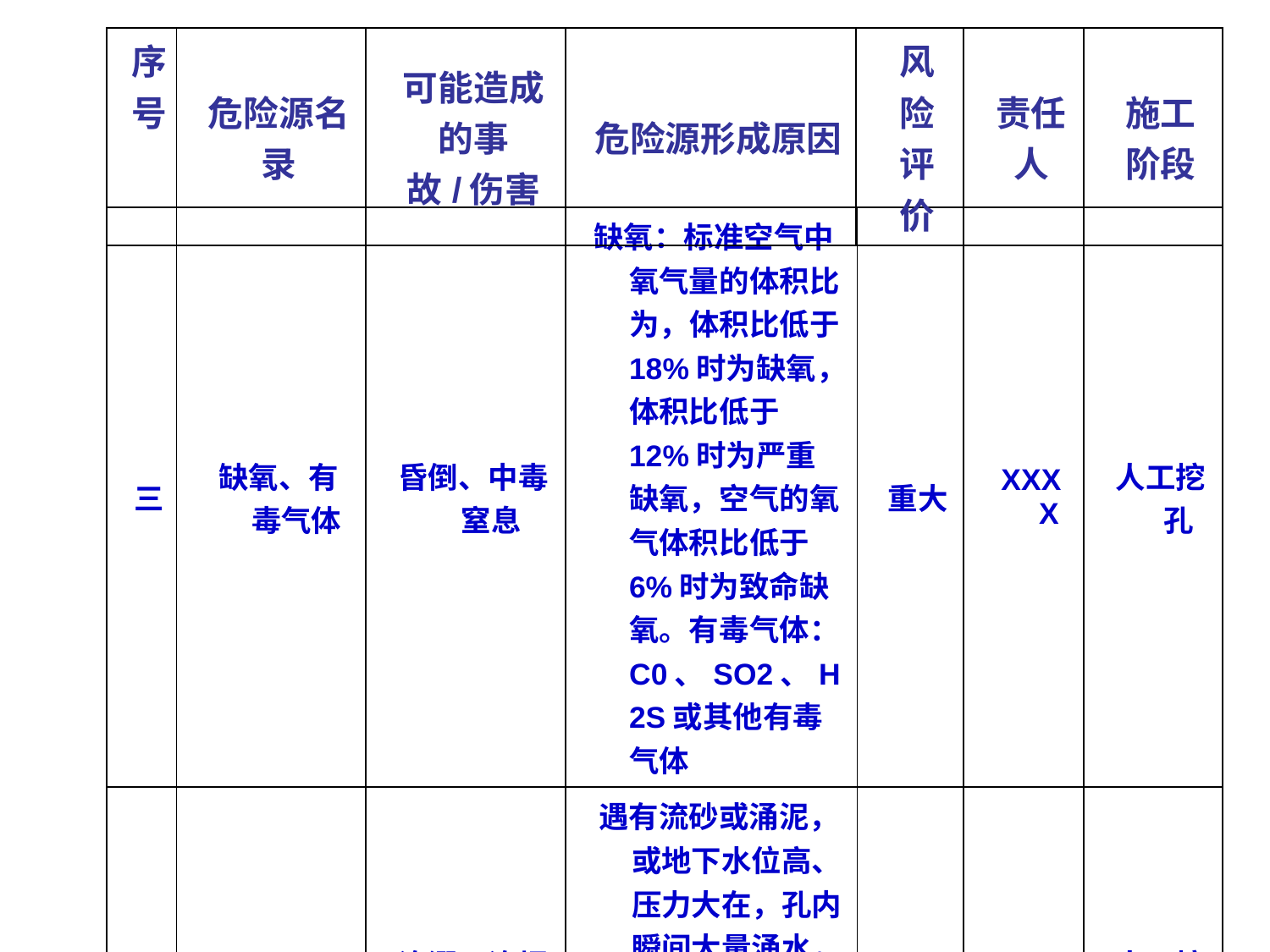

| 序号 | 危险源名录 | 可能造成的事故/伤害 | 危险源形成原因 | 风险评价 | 责任人 | 施工阶段 |
| --- | --- | --- | --- | --- | --- | --- |
| 三 | 缺氧、有毒气体 | 昏倒、中毒窒息 | 缺氧：标准空气中氧气量的体积比为，体积比低于18%时为缺氧，体积比低于12%时为严重缺氧，空气的氧气体积比低于6%时为致命缺氧。有毒气体：C0、SO2、H2S或其他有毒气体 | 重大 | XXXX | 人工挖孔 |
| --- | --- | --- | --- | --- | --- | --- |
| 四 | 淹溺 | 淹溺、淹埋伤人 | 遇有流砂或涌泥，或地下水位高、压力大在，孔内瞬间大量涌水，突降点阵暴雨，大量雨水回灌，孔内作业人员被淹没、淹埋 | 一般 | XXXX | 人工挖孔 |